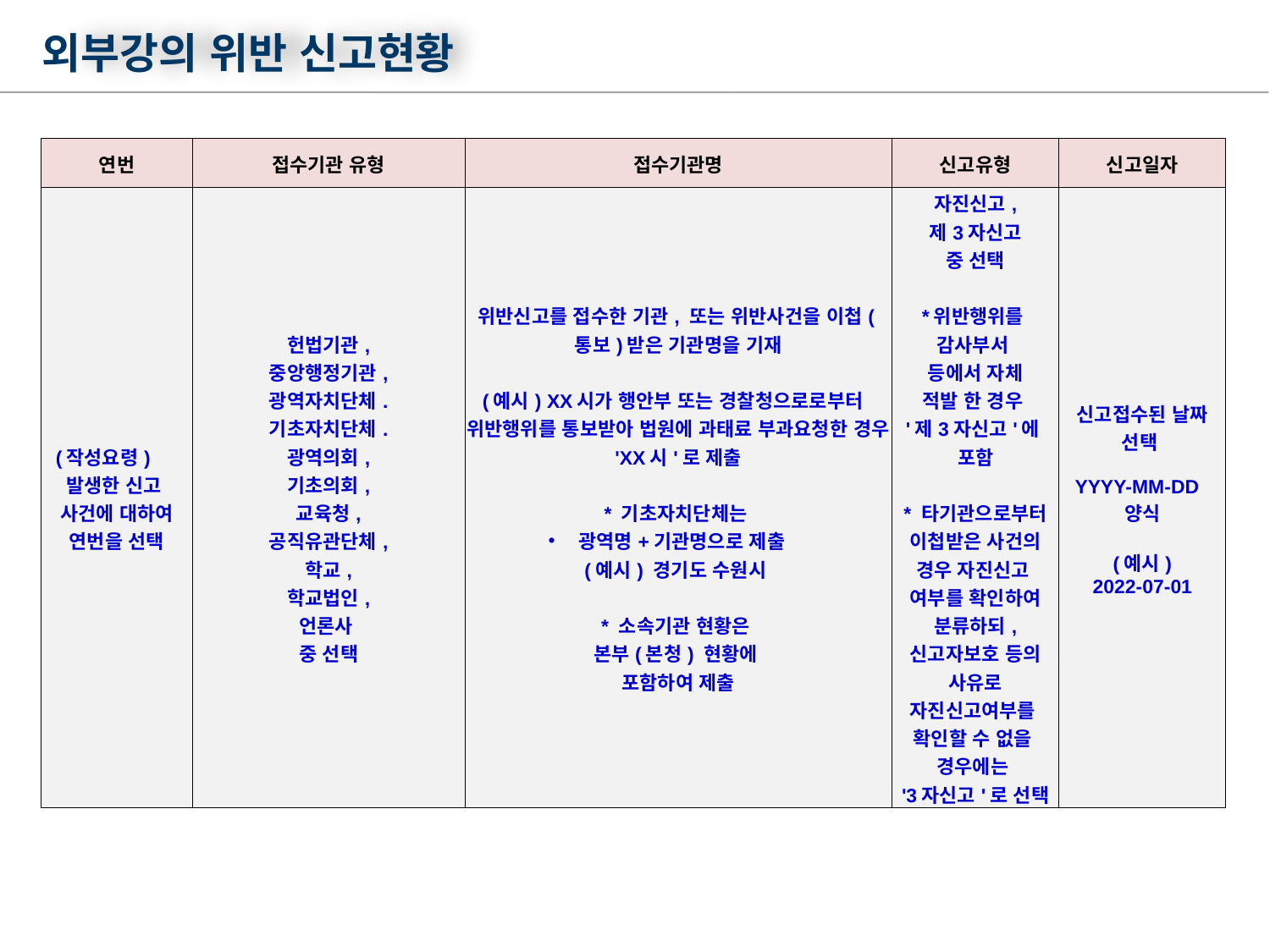

외부강의 위반 신고현황
| 연번 | 접수기관 유형 | 접수기관명 | 신고유형 | 신고일자 |
| --- | --- | --- | --- | --- |
| (작성요령) 발생한 신고 사건에 대하여 연번을 선택 | 헌법기관, 중앙행정기관, 광역자치단체. 기초자치단체. 광역의회, 기초의회, 교육청, 공직유관단체, 학교, 학교법인, 언론사 중 선택 | 위반신고를 접수한 기관, 또는 위반사건을 이첩(통보)받은 기관명을 기재 (예시) XX시가 행안부 또는 경찰청으로로부터 위반행위를 통보받아 법원에 과태료 부과요청한 경우 'XX시'로 제출 \* 기초자치단체는 광역명+기관명으로 제출 (예시) 경기도 수원시 \* 소속기관 현황은 본부(본청) 현황에 포함하여 제출 | 자진신고, 제3자신고 중 선택 \*위반행위를 감사부서 등에서 자체 적발 한 경우 '제3자신고'에 포함 \* 타기관으로부터 이첩받은 사건의 경우 자진신고 여부를 확인하여 분류하되, 신고자보호 등의 사유로 자진신고여부를 확인할 수 없을 경우에는 '3자신고'로 선택 | 신고접수된 날짜 선택 YYYY-MM-DD 양식 (예시) 2022-07-01 |